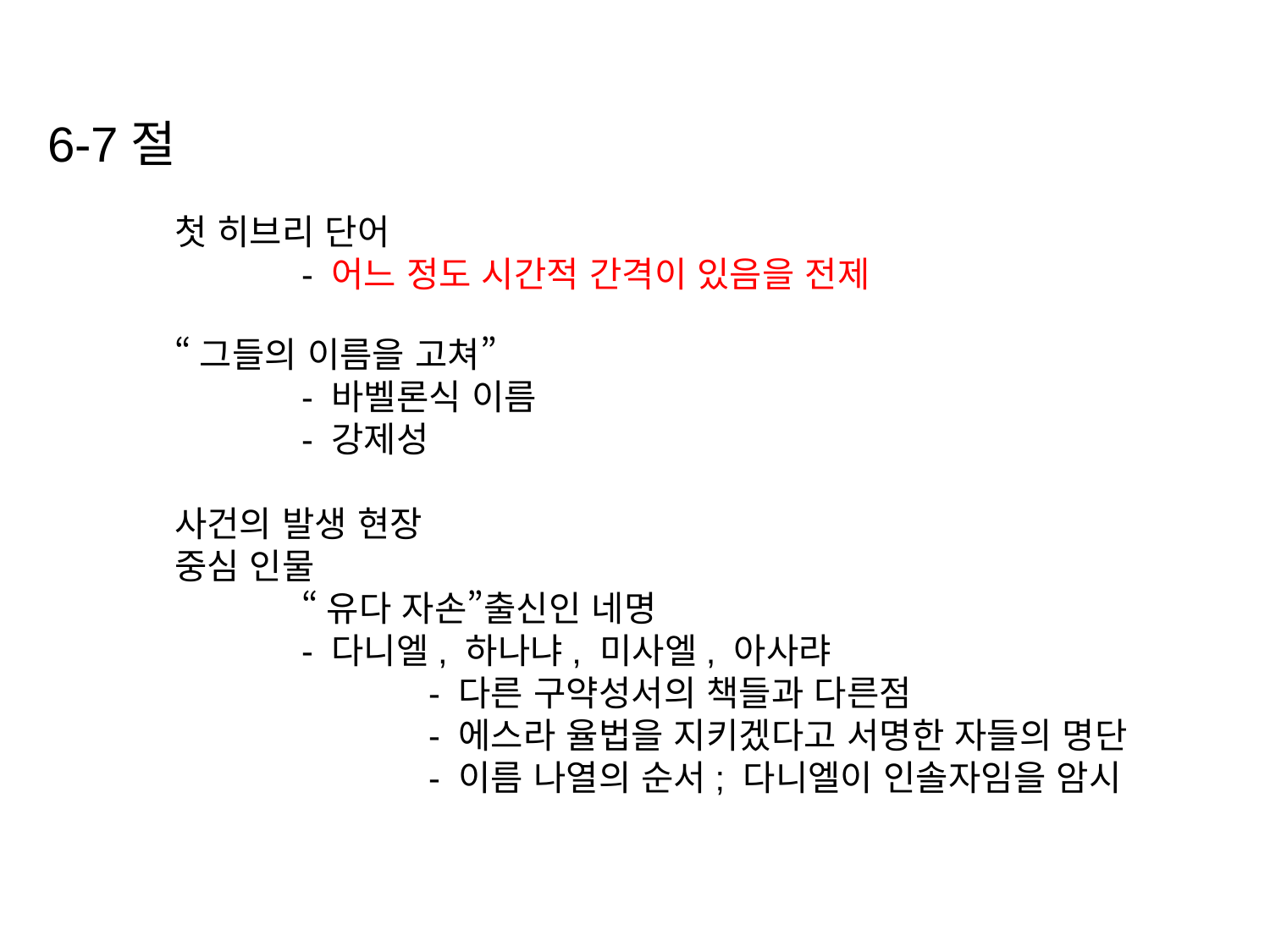

6-7절

	첫 히브리 단어
		- 어느 정도 시간적 간격이 있음을 전제

	“그들의 이름을 고쳐”
		- 바벨론식 이름
		- 강제성

	사건의 발생 현장
	중심 인물
		“유다 자손”출신인 네명
		- 다니엘, 하나냐, 미사엘, 아사랴
			- 다른 구약성서의 책들과 다른점
			- 에스라 율법을 지키겠다고 서명한 자들의 명단
			- 이름 나열의 순서; 다니엘이 인솔자임을 암시